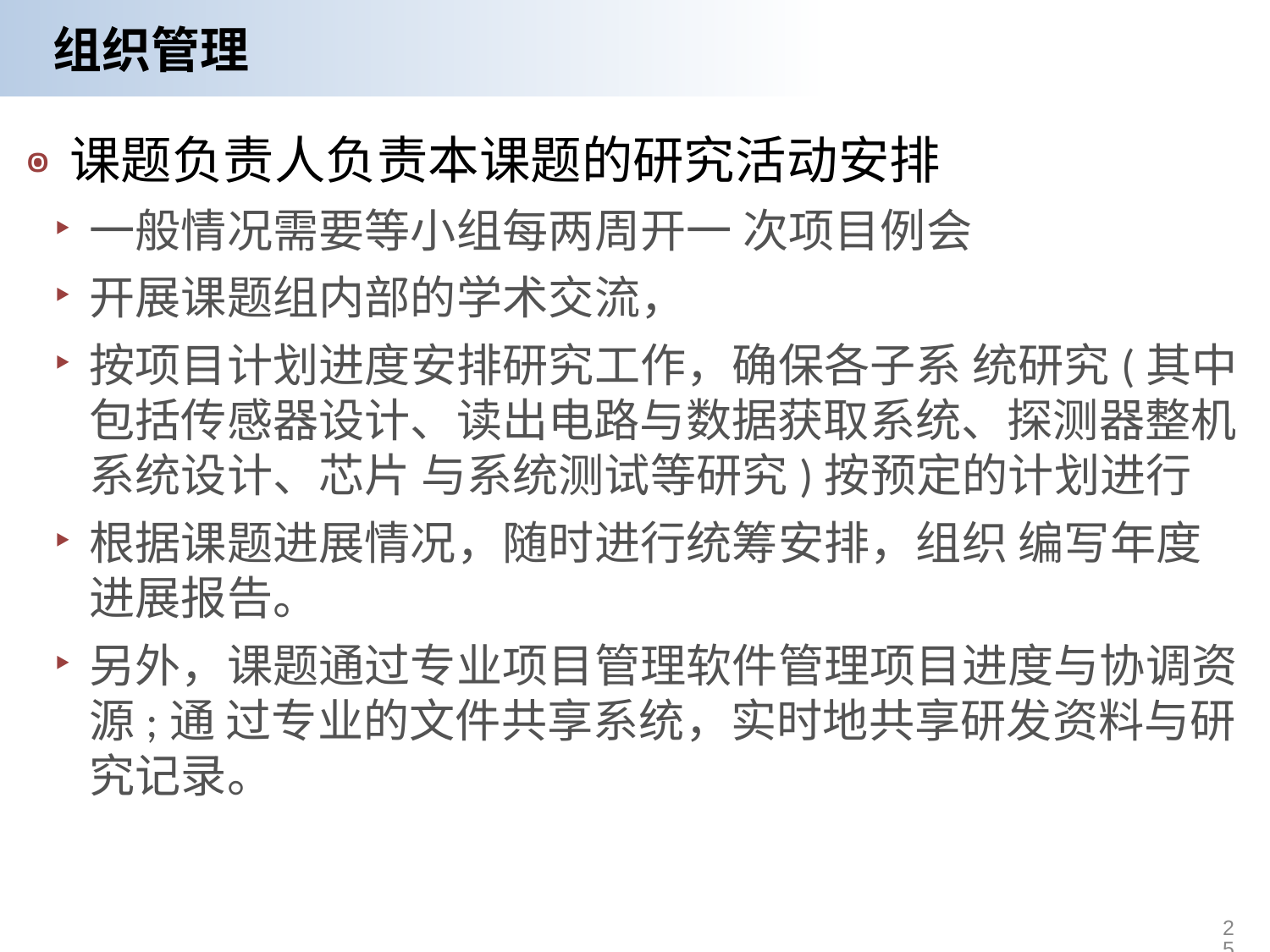

# 组织管理
课题负责人负责本课题的研究活动安排
一般情况需要等小组每两周开一 次项目例会
开展课题组内部的学术交流，
按项目计划进度安排研究工作，确保各子系 统研究(其中包括传感器设计、读出电路与数据获取系统、探测器整机系统设计、芯片 与系统测试等研究)按预定的计划进行
根据课题进展情况，随时进行统筹安排，组织 编写年度进展报告。
另外，课题通过专业项目管理软件管理项目进度与协调资源;通 过专业的文件共享系统，实时地共享研发资料与研究记录。
25